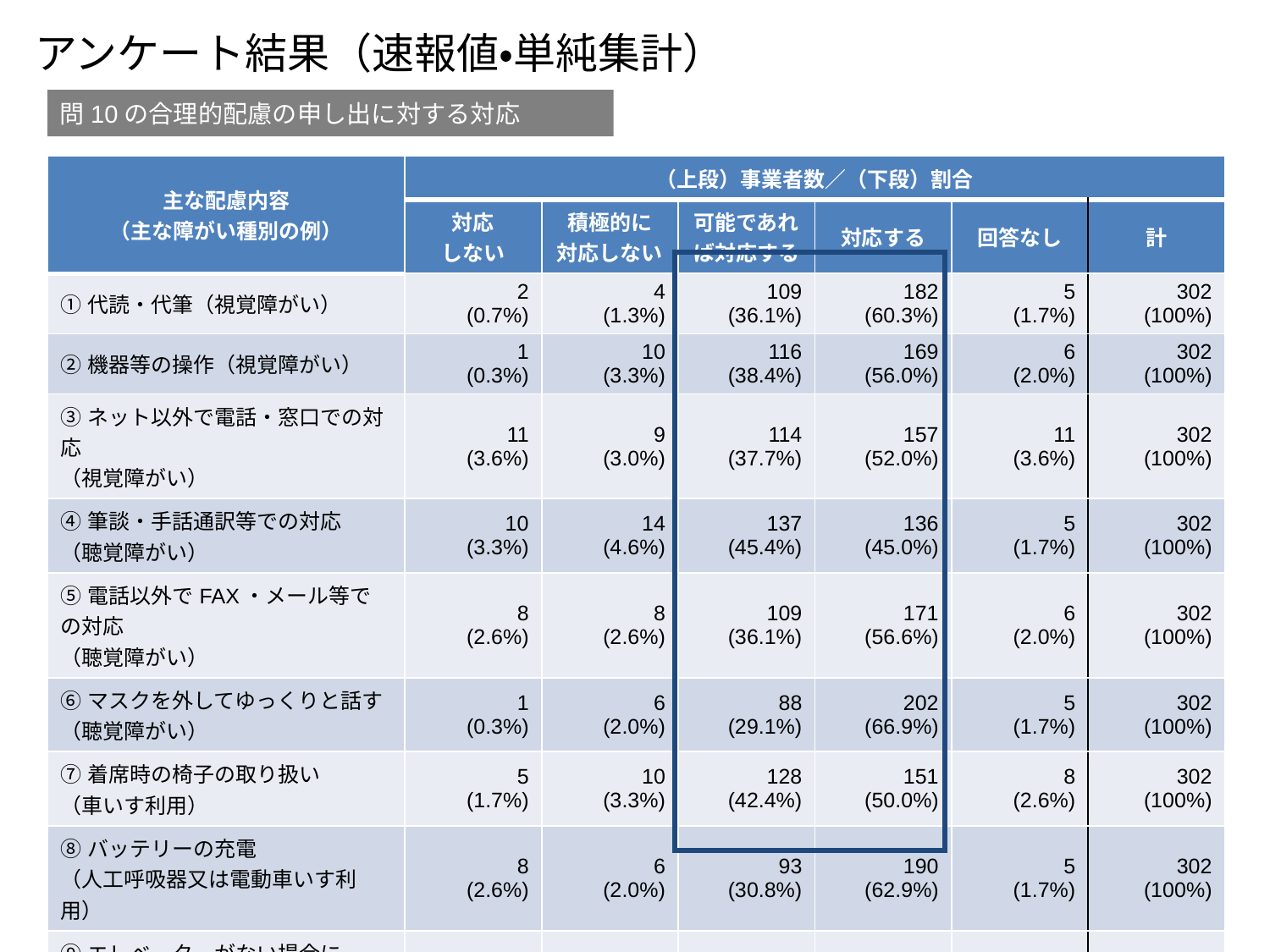

アンケート結果（速報値・単純集計）

問10の合理的配慮の申し出に対する対応
| 主な配慮内容 （主な障がい種別の例） | （上段）事業者数／（下段）割合 |  |  |  |  |  |
| --- | --- | --- | --- | --- | --- | --- |
|  | 対応 しない | 積極的に 対応しない | 可能であれば対応する | 対応する | 回答なし | 計 |
| ①代読・代筆（視覚障がい） | 2 (0.7%) | 4 (1.3%) | 109 (36.1%) | 182 (60.3%) | 5 (1.7%) | 302 (100%) |
| ②機器等の操作（視覚障がい） | 1 (0.3%) | 10 (3.3%) | 116 (38.4%) | 169 (56.0%) | 6 (2.0%) | 302 (100%) |
| ③ネット以外で電話・窓口での対応 （視覚障がい） | 11 (3.6%) | 9 (3.0%) | 114 (37.7%) | 157 (52.0%) | 11 (3.6%) | 302 (100%) |
| ④筆談・手話通訳等での対応 （聴覚障がい） | 10 (3.3%) | 14 (4.6%) | 137 (45.4%) | 136 (45.0%) | 5 (1.7%) | 302 (100%) |
| ⑤電話以外でFAX・メール等での対応 （聴覚障がい） | 8 (2.6%) | 8 (2.6%) | 109 (36.1%) | 171 (56.6%) | 6 (2.0%) | 302 (100%) |
| ⑥マスクを外してゆっくりと話す （聴覚障がい） | 1 (0.3%) | 6 (2.0%) | 88 (29.1%) | 202 (66.9%) | 5 (1.7%) | 302 (100%) |
| ⑦着席時の椅子の取り扱い （車いす利用） | 5 (1.7%) | 10 (3.3%) | 128 (42.4%) | 151 (50.0%) | 8 (2.6%) | 302 (100%) |
| ⑧バッテリーの充電 （人工呼吸器又は電動車いす利用） | 8 (2.6%) | 6 (2.0%) | 93 (30.8%) | 190 (62.9%) | 5 (1.7%) | 302 (100%) |
| ⑨エレベーターがない場合に 　従業員が移動して対応 （車いす利用） | 12 (4.0%) | 8 (2.6%) | 110 (36.4%) | 153 (50.7%) | 19 (6.3%) | 302 (100%) |
|  |
| --- |